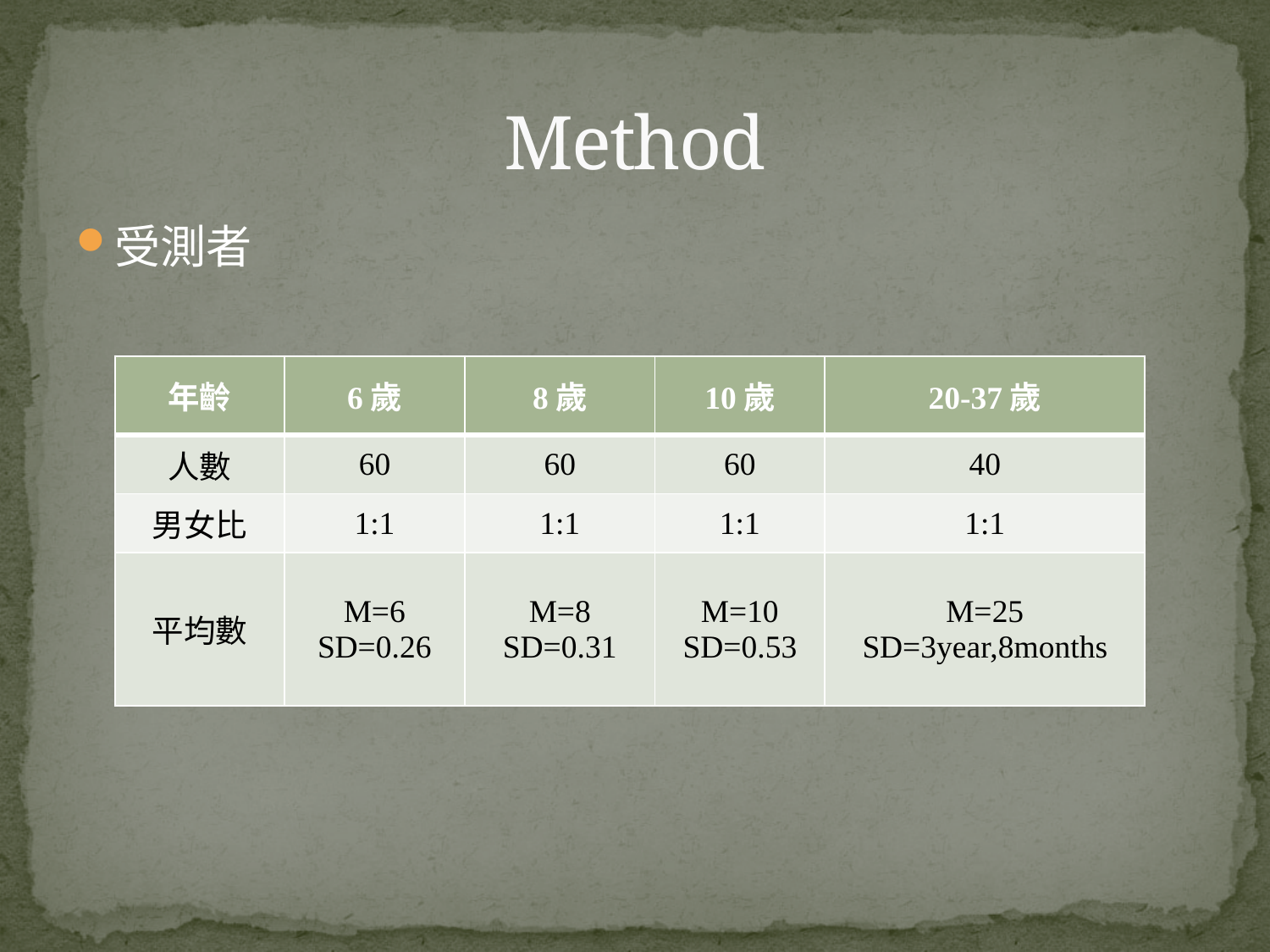

# Method
受測者

| 年齡 | 6歲 | 8歲 | 10歲 | 20-37歲 |
| --- | --- | --- | --- | --- |
| 人數 | 60 | 60 | 60 | 40 |
| 男女比 | 1:1 | 1:1 | 1:1 | 1:1 |
| 平均數 | M=6 SD=0.26 | M=8 SD=0.31 | M=10 SD=0.53 | M=25 SD=3year,8months |